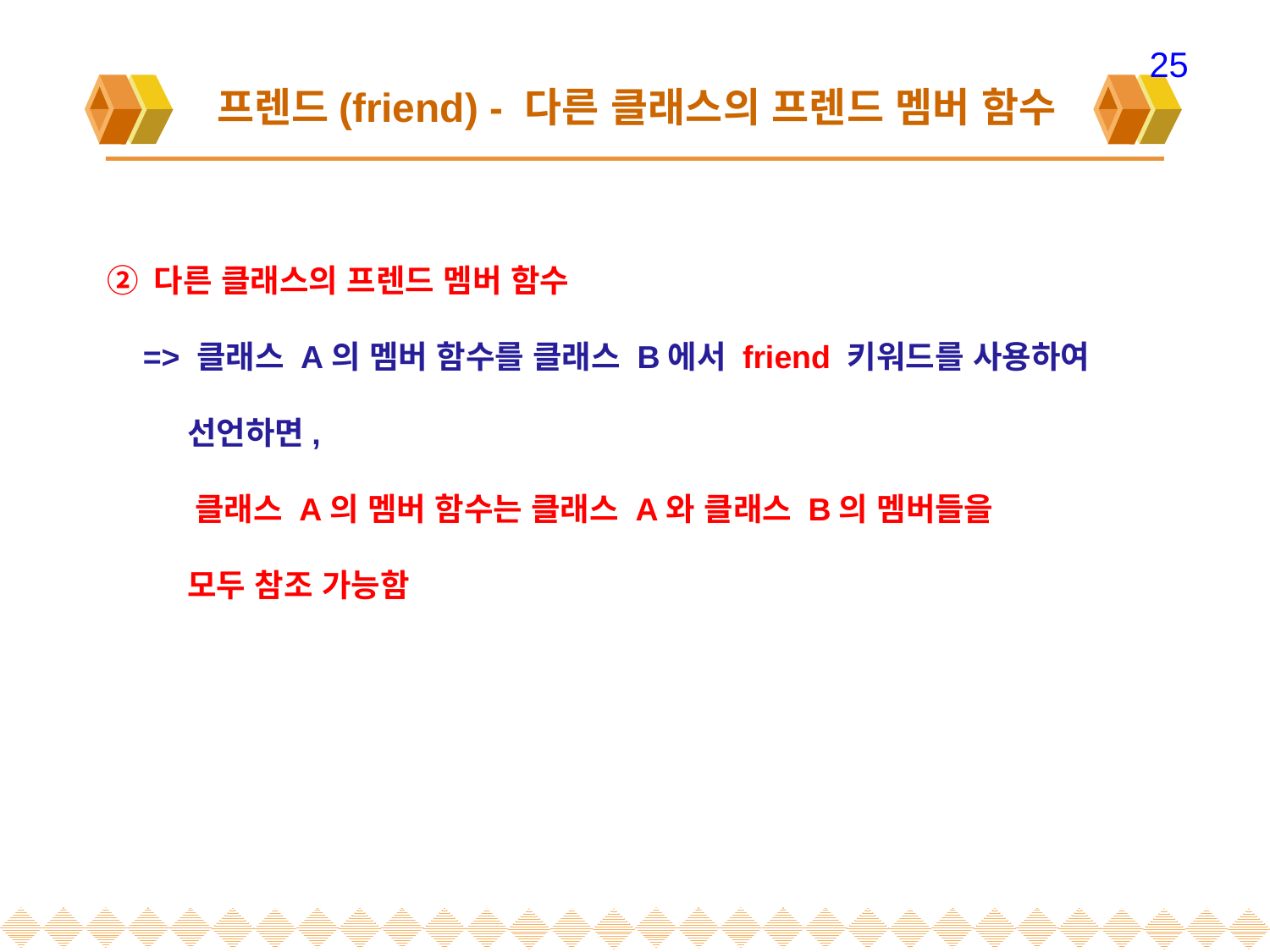

25
# 프렌드(friend) - 다른 클래스의 프렌드 멤버 함수
② 다른 클래스의 프렌드 멤버 함수
    => 클래스 A의 멤버 함수를 클래스 B에서 friend 키워드를 사용하여
         선언하면,
         클래스 A의 멤버 함수는 클래스 A와 클래스 B의 멤버들을
         모두 참조 가능함